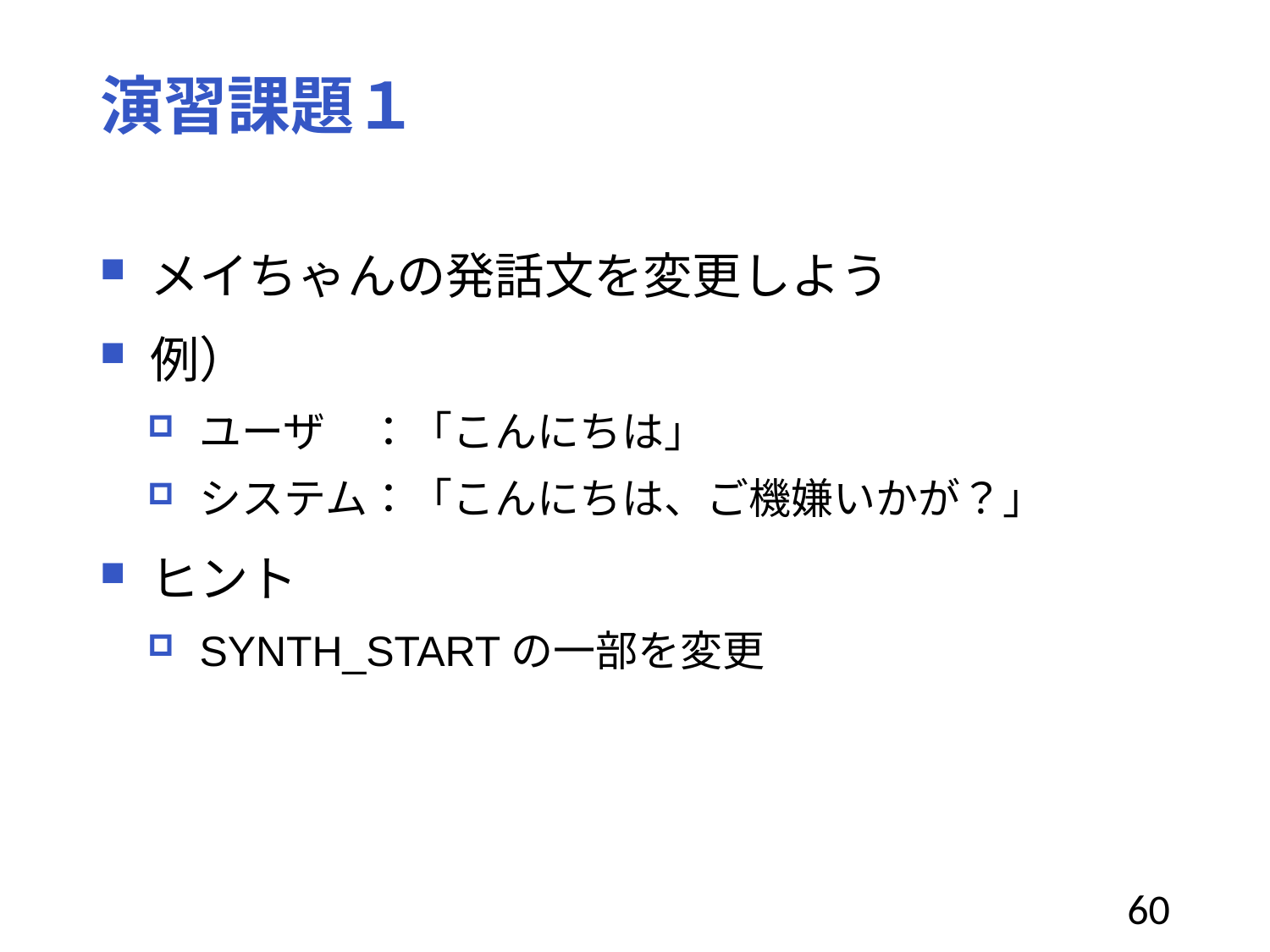

# 演習課題１
メイちゃんの発話文を変更しよう
例）
ユーザ　：「こんにちは」
システム：「こんにちは、ご機嫌いかが？」
ヒント
SYNTH_STARTの一部を変更

60